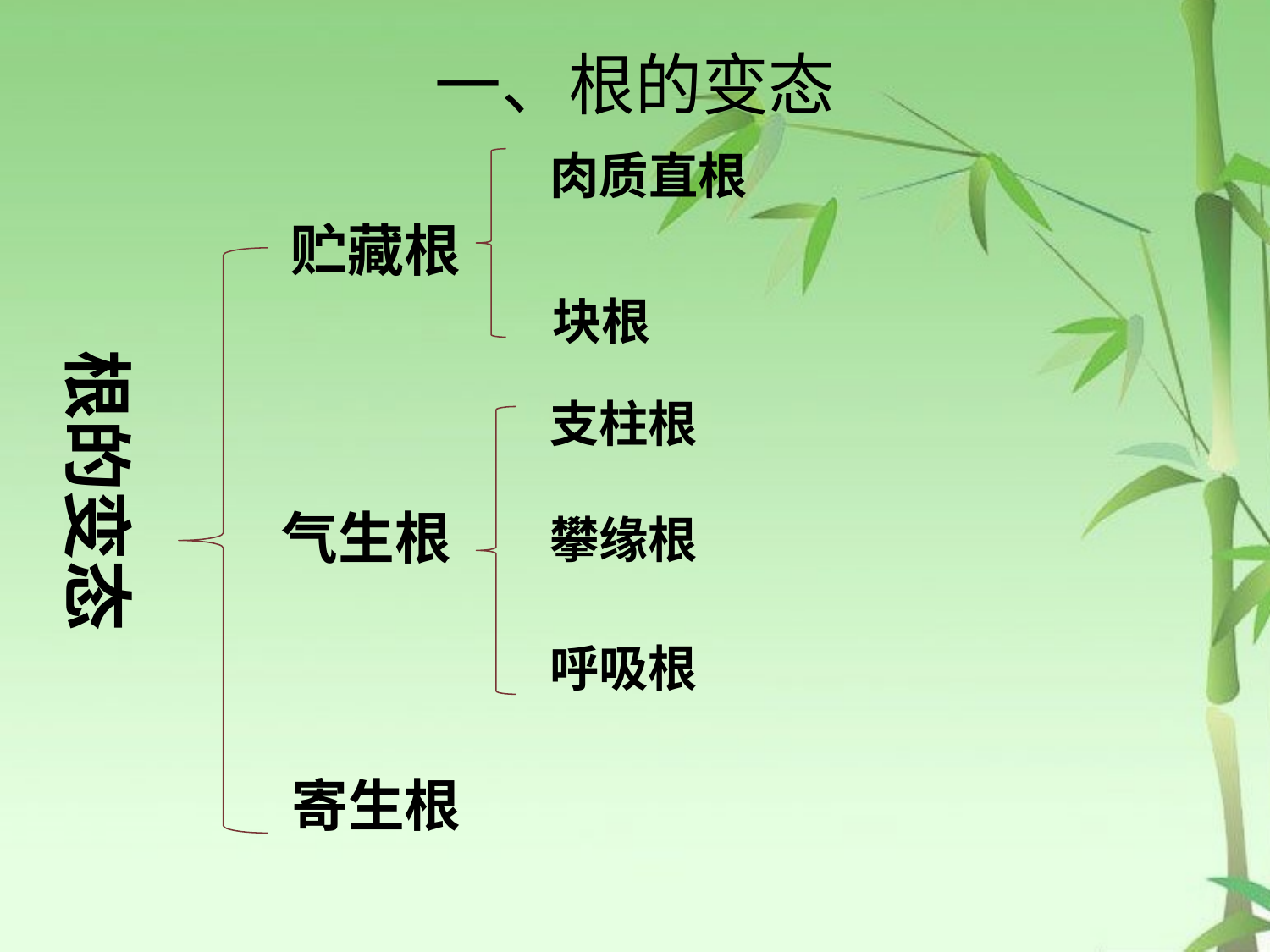

一、根的变态
肉质直根

贮藏根

块根
根的变态
支柱根

气生根
攀缘根
呼吸根
寄生根